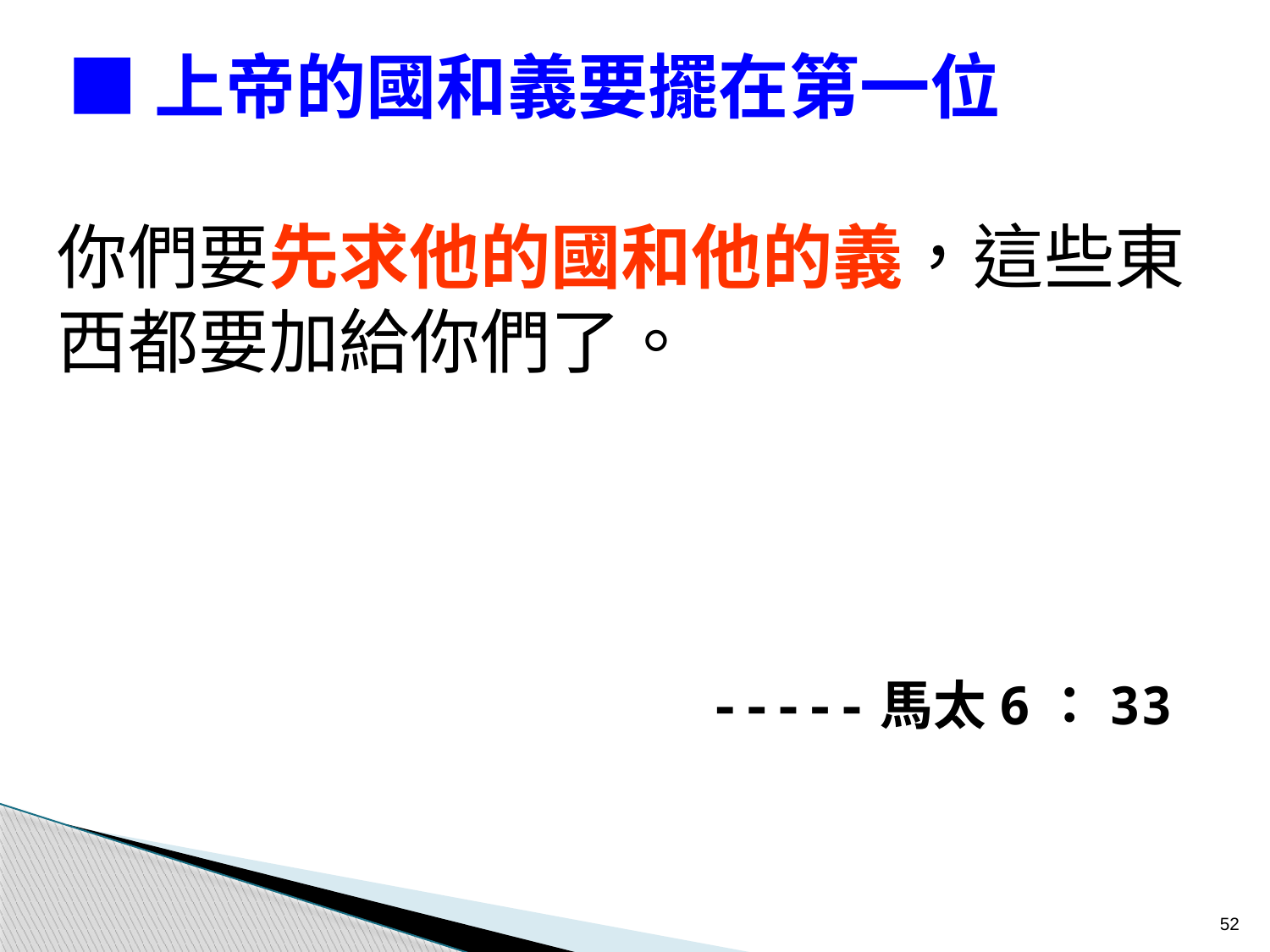

■上帝的國和義要擺在第一位
你們要先求他的國和他的義，這些東西都要加給你們了。
-----馬太6：33
52